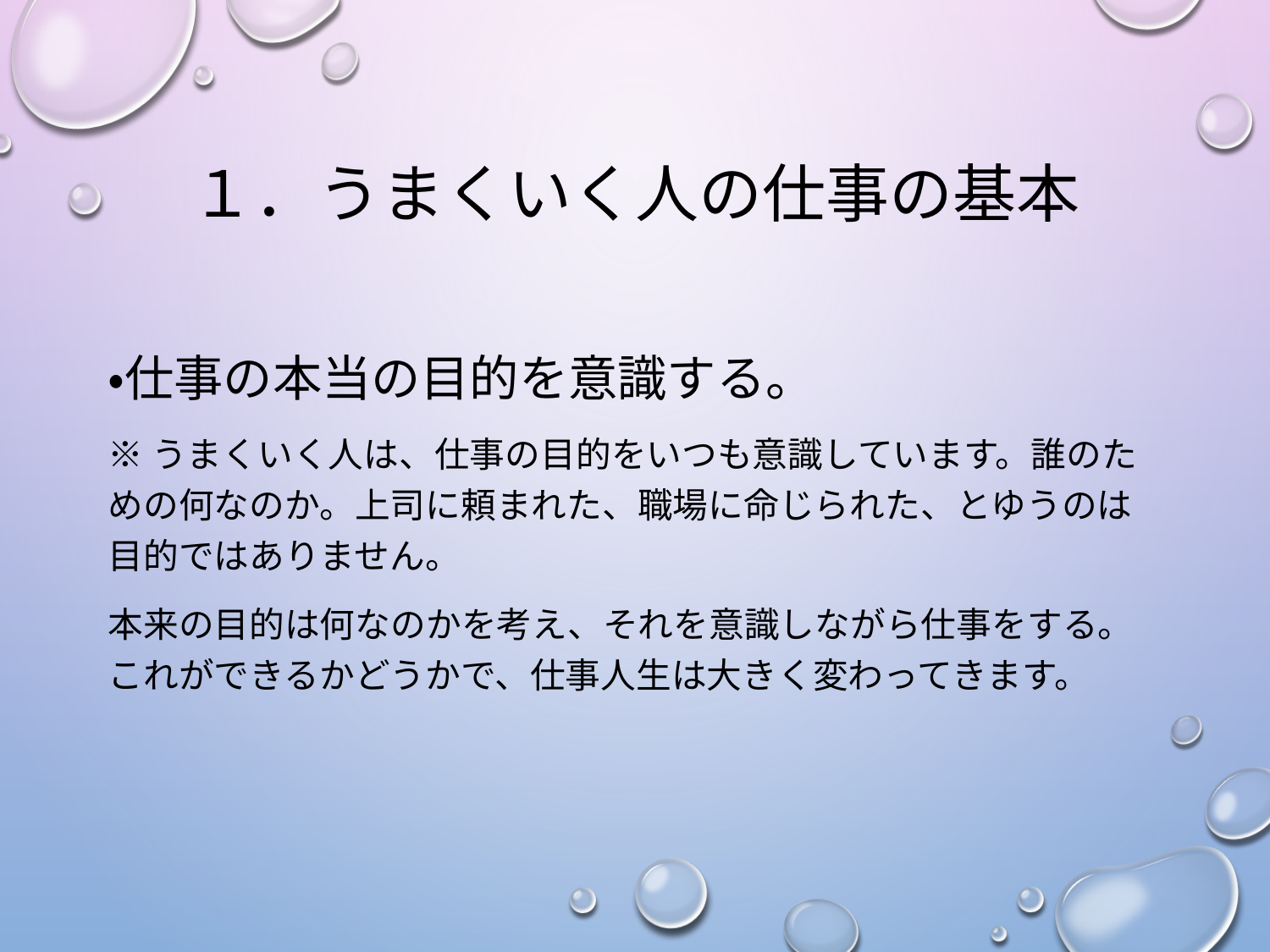

# １．うまくいく人の仕事の基本
・仕事の本当の目的を意識する。
※うまくいく人は、仕事の目的をいつも意識しています。誰のための何なのか。上司に頼まれた、職場に命じられた、とゆうのは目的ではありません。
本来の目的は何なのかを考え、それを意識しながら仕事をする。これができるかどうかで、仕事人生は大きく変わってきます。